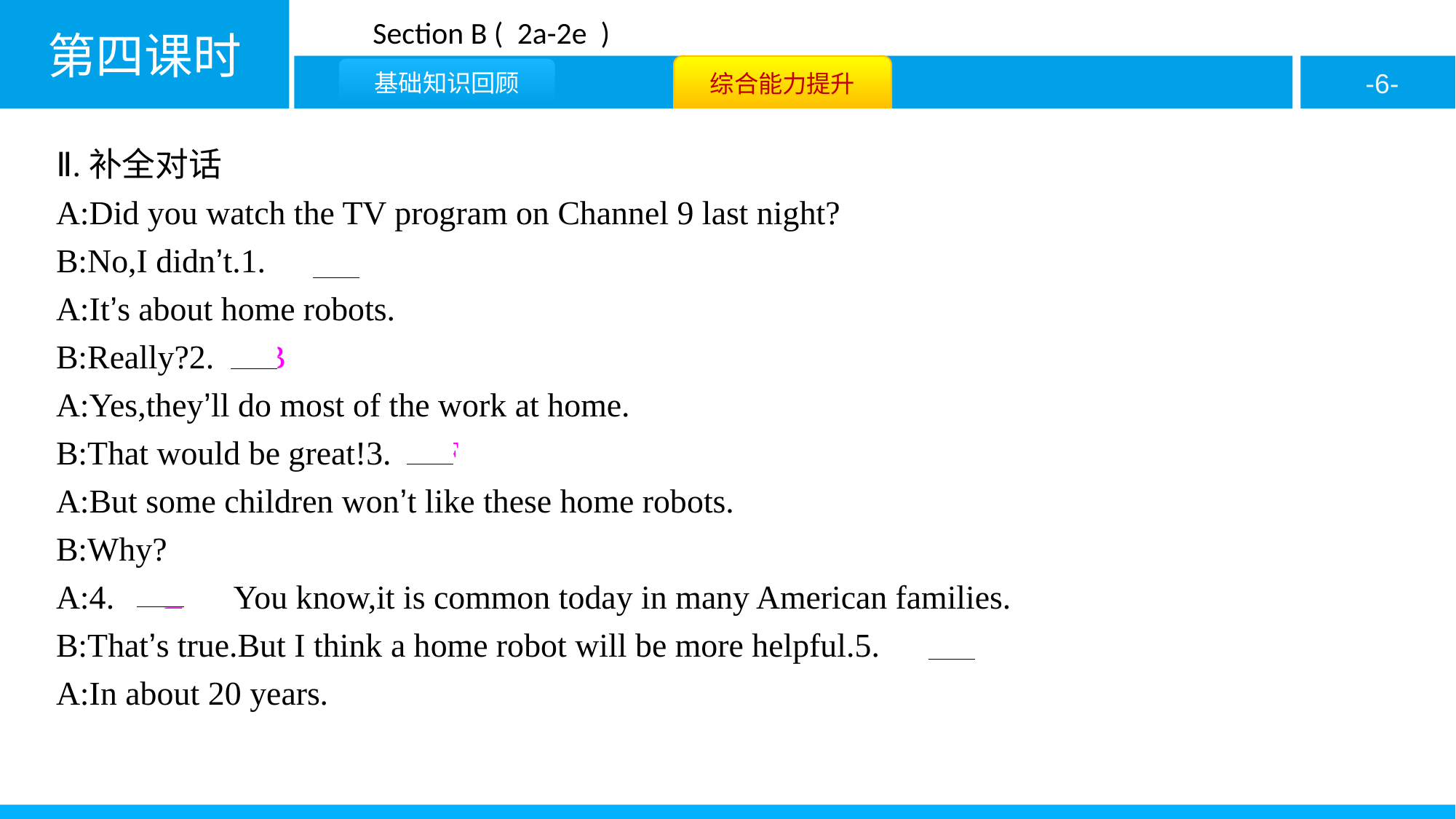

Ⅱ.补全对话
A:Did you watch the TV program on Channel 9 last night?
B:No,I didn’t.1.　C
A:It’s about home robots.
B:Really?2.　B
A:Yes,they’ll do most of the work at home.
B:That would be great!3.　F
A:But some children won’t like these home robots.
B:Why?
A:4.　E　You know,it is common today in many American families.
B:That’s true.But I think a home robot will be more helpful.5.　A
A:In about 20 years.